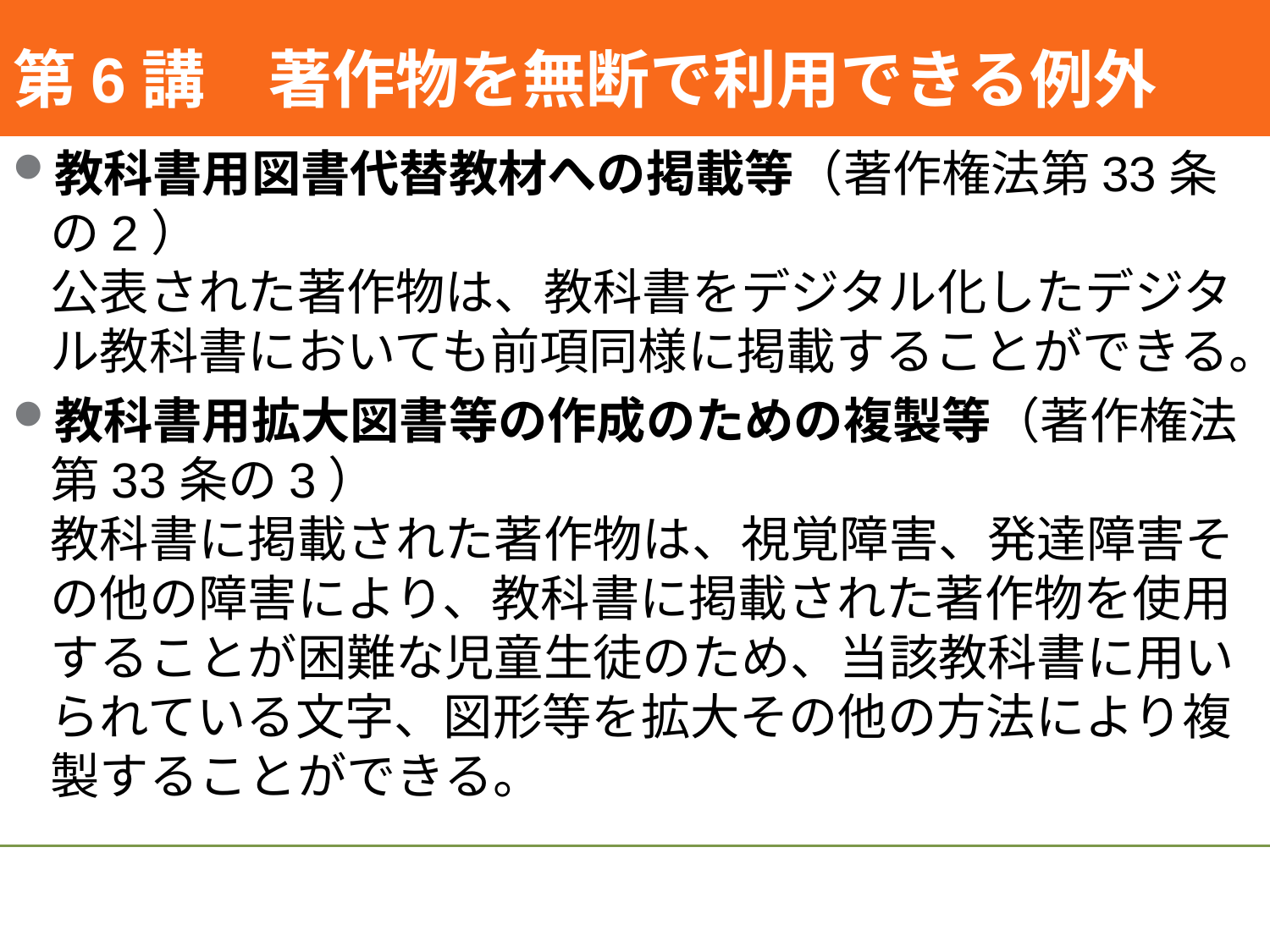

#
第6講　著作物を無断で利用できる例外
教科書用図書代替教材への掲載等（著作権法第33条の2）
公表された著作物は、教科書をデジタル化したデジタル教科書においても前項同様に掲載することができる。
教科書用拡大図書等の作成のための複製等（著作権法第33条の3）
教科書に掲載された著作物は、視覚障害、発達障害その他の障害により、教科書に掲載された著作物を使用することが困難な児童生徒のため、当該教科書に用いられている文字、図形等を拡大その他の方法により複製することができる。